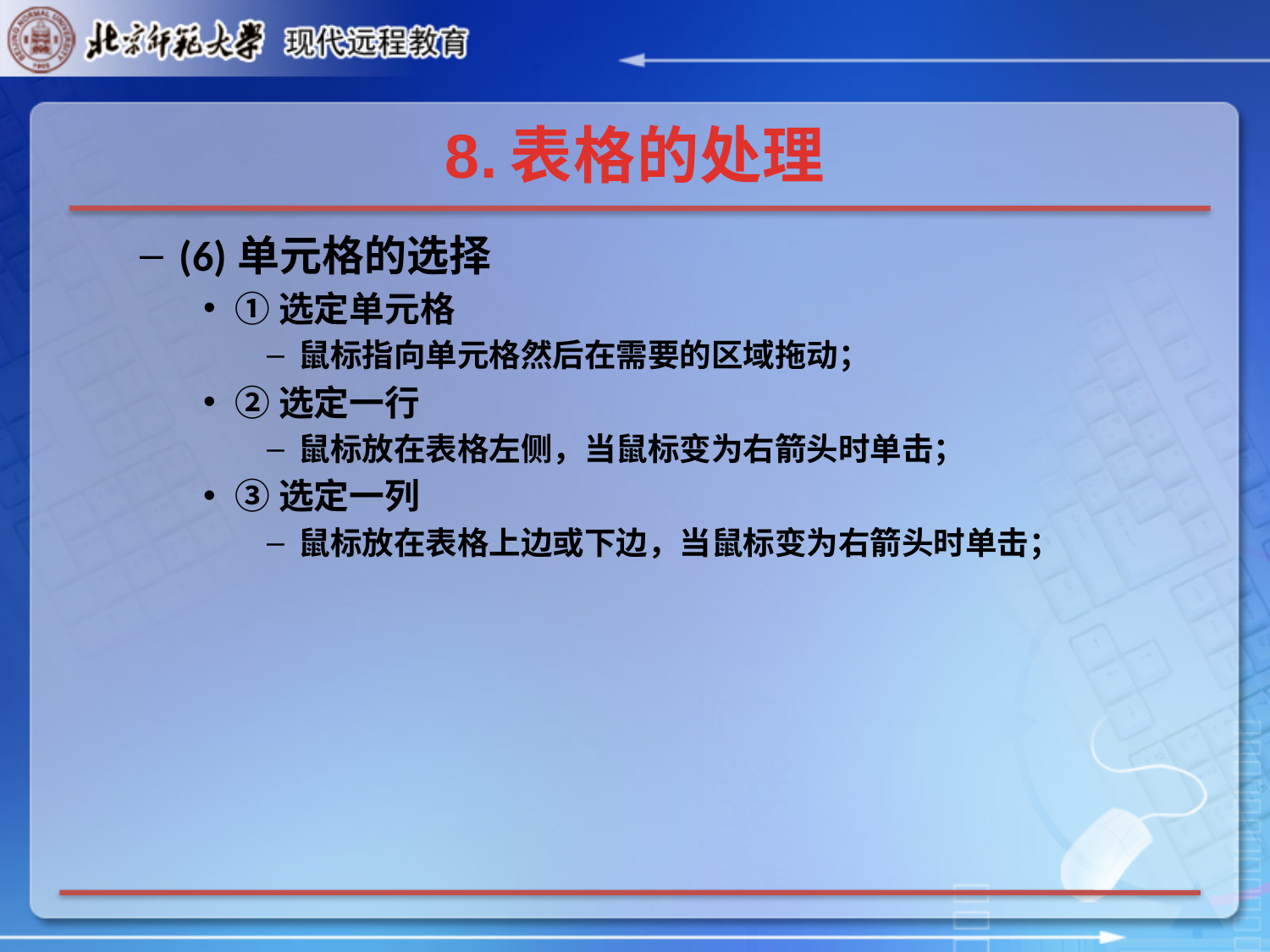

# 8.表格的处理
(6)单元格的选择
①选定单元格
鼠标指向单元格然后在需要的区域拖动；
②选定一行
鼠标放在表格左侧，当鼠标变为右箭头时单击；
③选定一列
鼠标放在表格上边或下边，当鼠标变为右箭头时单击；